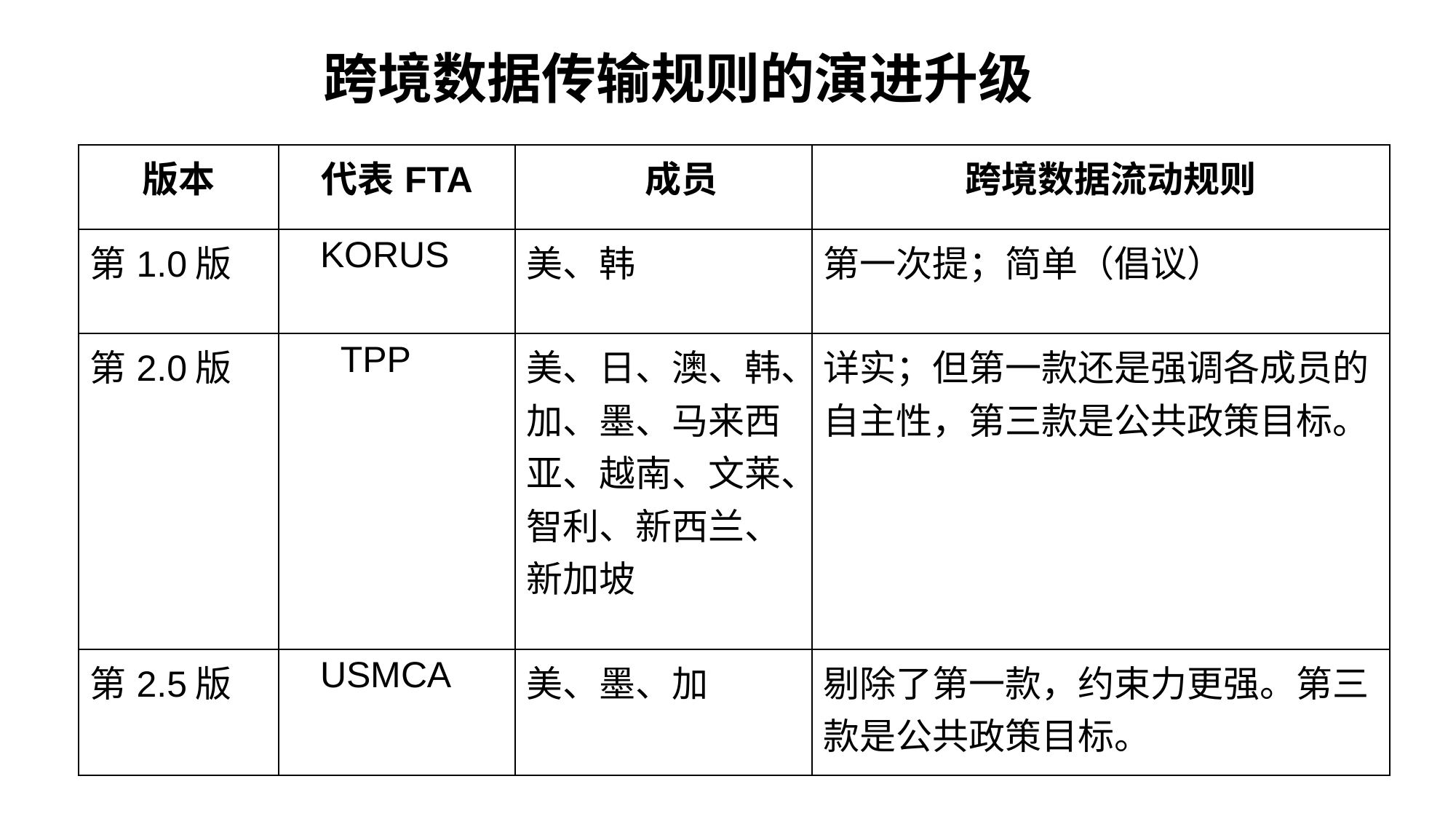

# 跨境数据传输规则的演进升级
| 版本 | 代表FTA | 成员 | 跨境数据流动规则 |
| --- | --- | --- | --- |
| 第1.0版 | KORUS | 美、韩 | 第一次提；简单（倡议） |
| 第2.0版 | TPP | 美、日、澳、韩、加、墨、马来西亚、越南、文莱、智利、新西兰、新加坡 | 详实；但第一款还是强调各成员的自主性，第三款是公共政策目标。 |
| 第2.5版 | USMCA | 美、墨、加 | 剔除了第一款，约束力更强。第三款是公共政策目标。 |